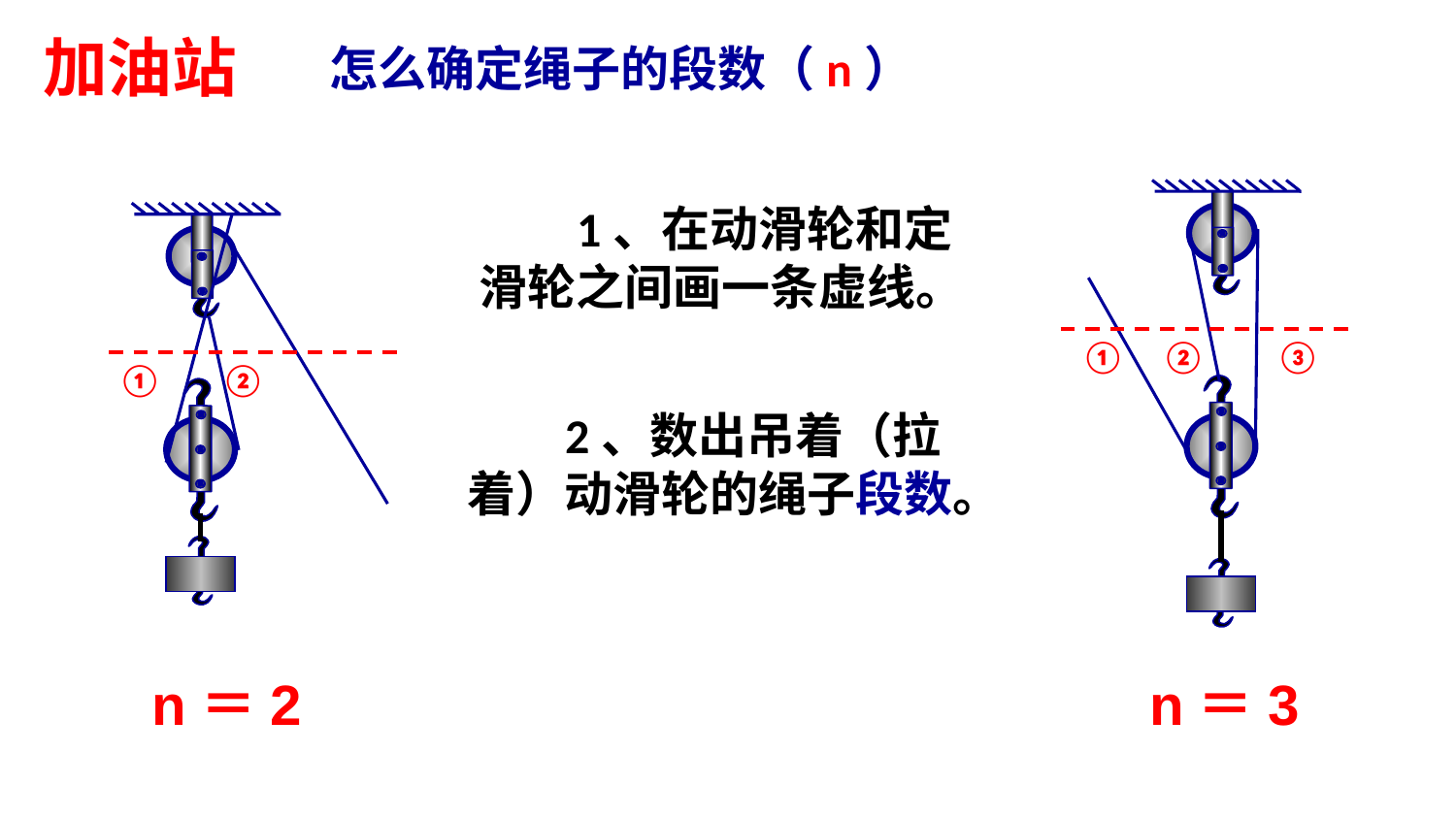

加油站
怎么确定绳子的段数（n）

         1、在动滑轮和定滑轮之间画一条虚线。

①
②
③
①
②
         2、数出吊着（拉着）动滑轮的绳子段数。
n＝2
n＝3